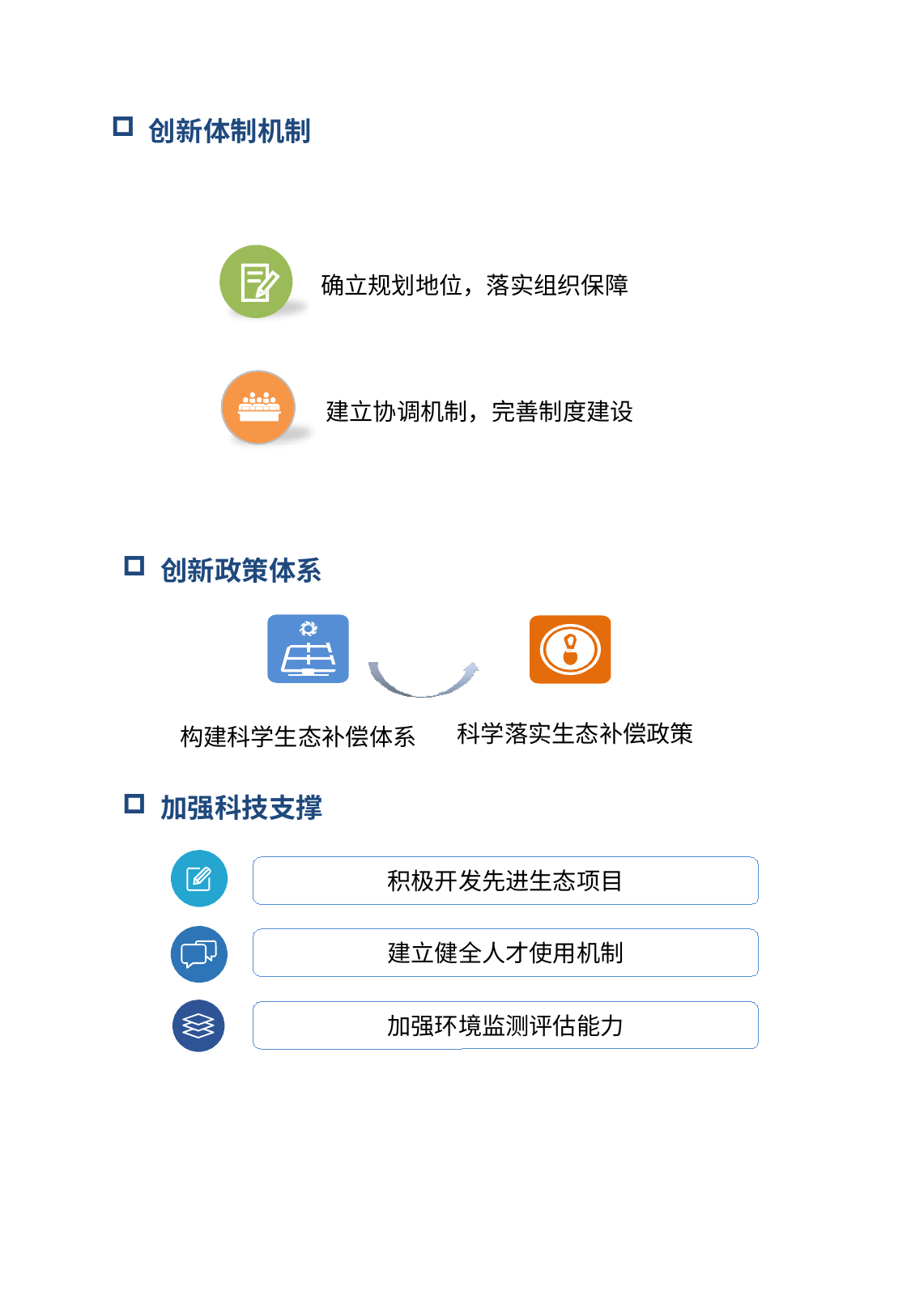

创新体制机制

确立规划地位，落实组织保障

建立协调机制，完善制度建设

创新政策体系

科学落实生态补偿政策
构建科学生态补偿体系
加强科技支撑

积极开发先进生态项目

建立健全人才使用机制

加强环境监测评估能力